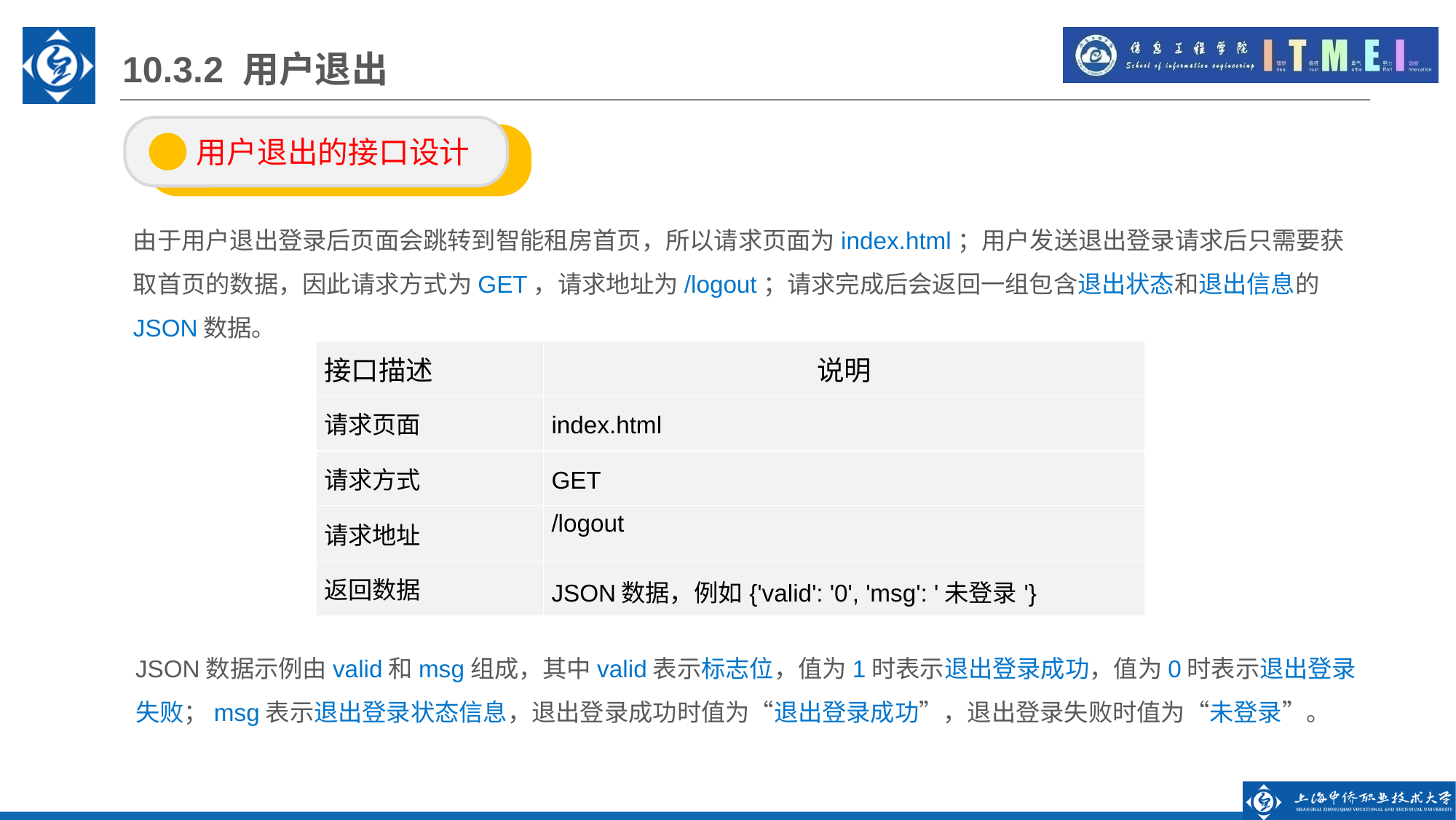

10.3.2 用户退出
    用户退出的接口设计

由于用户退出登录后页面会跳转到智能租房首页，所以请求页面为index.html；用户发送退出登录请求后只需要获取首页的数据，因此请求方式为GET，请求地址为/logout；请求完成后会返回一组包含退出状态和退出信息的JSON数据。
| 接口描述 | 说明 |
| --- | --- |
| 请求页面 | index.html |
| 请求方式 | GET |
| 请求地址 | /logout |
| 返回数据 | JSON数据，例如{'valid': '0', 'msg': '未登录'} |
JSON数据示例由valid和msg组成，其中valid表示标志位，值为1时表示退出登录成功，值为0时表示退出登录失败；msg表示退出登录状态信息，退出登录成功时值为“退出登录成功”，退出登录失败时值为“未登录”。